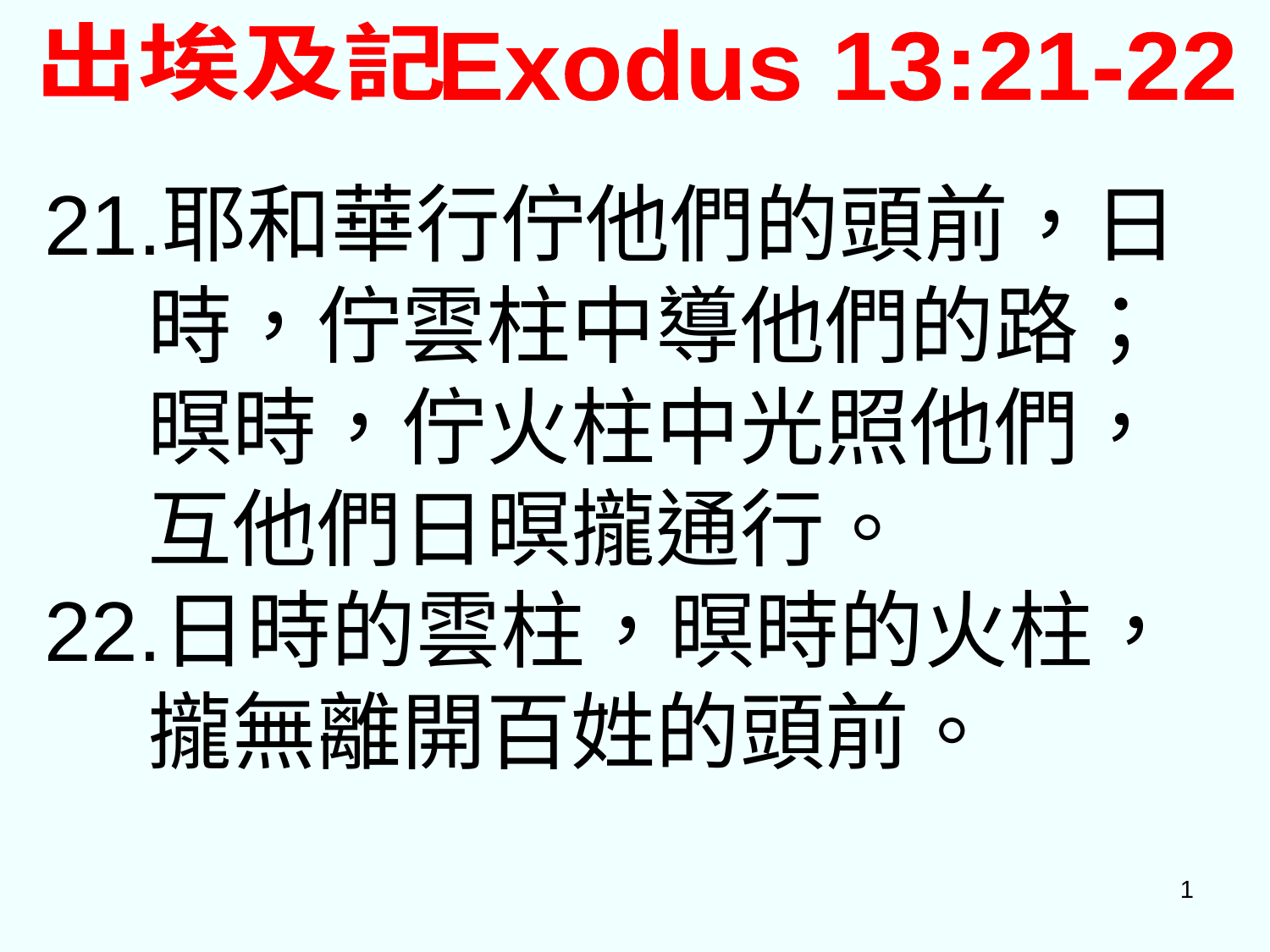

出埃及記
Exodus 13:21-22
耶和華行佇他們的頭前，日時，佇雲柱中導他們的路；暝時，佇火柱中光照他們，互他們日暝攏通行。
日時的雲柱，暝時的火柱，攏無離開百姓的頭前。
1